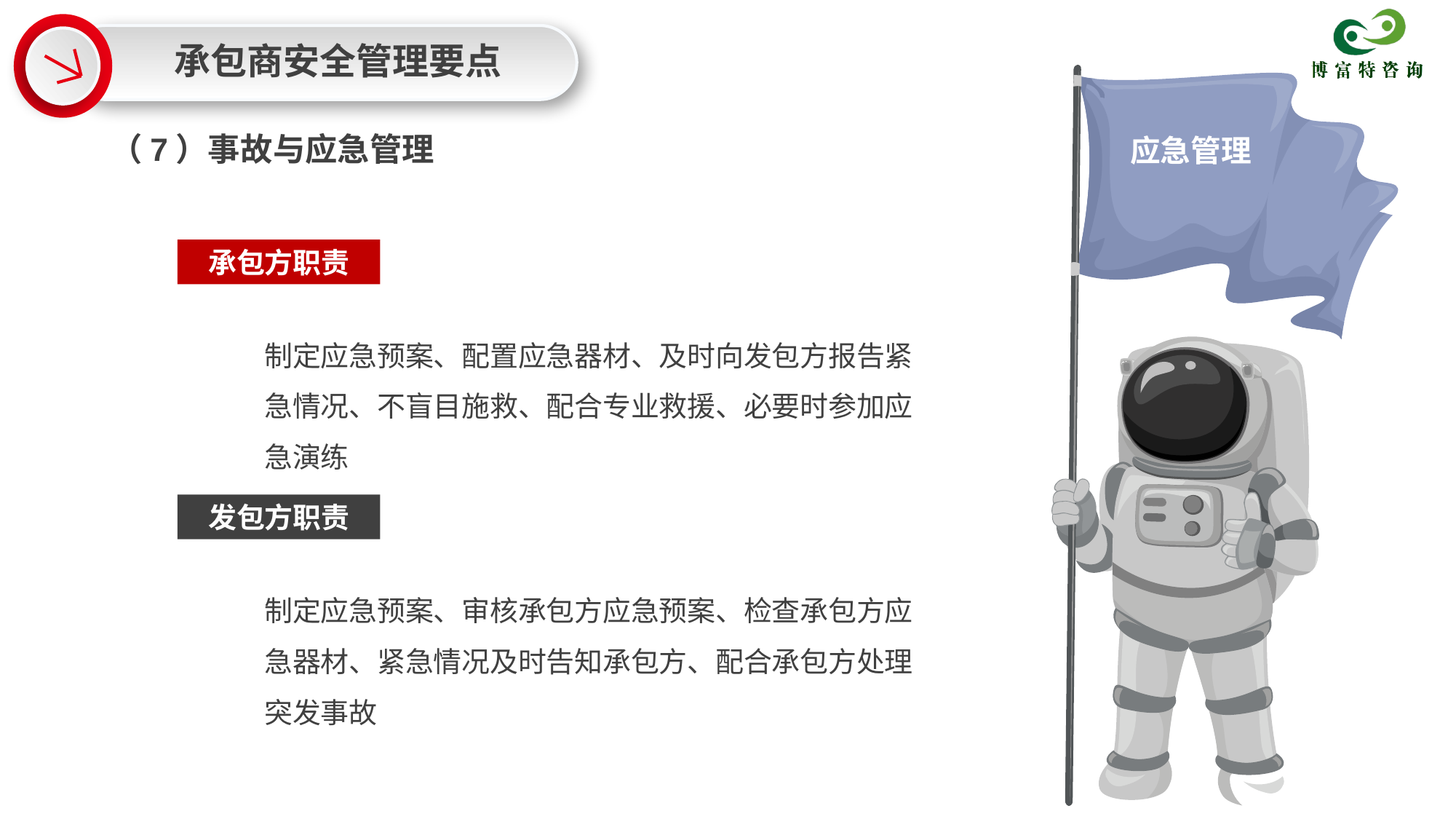

承包商安全管理要点

（7）事故与应急管理
应急管理
承包方职责
制定应急预案、配置应急器材、及时向发包方报告紧急情况、不盲目施救、配合专业救援、必要时参加应急演练
发包方职责
制定应急预案、审核承包方应急预案、检查承包方应急器材、紧急情况及时告知承包方、配合承包方处理突发事故